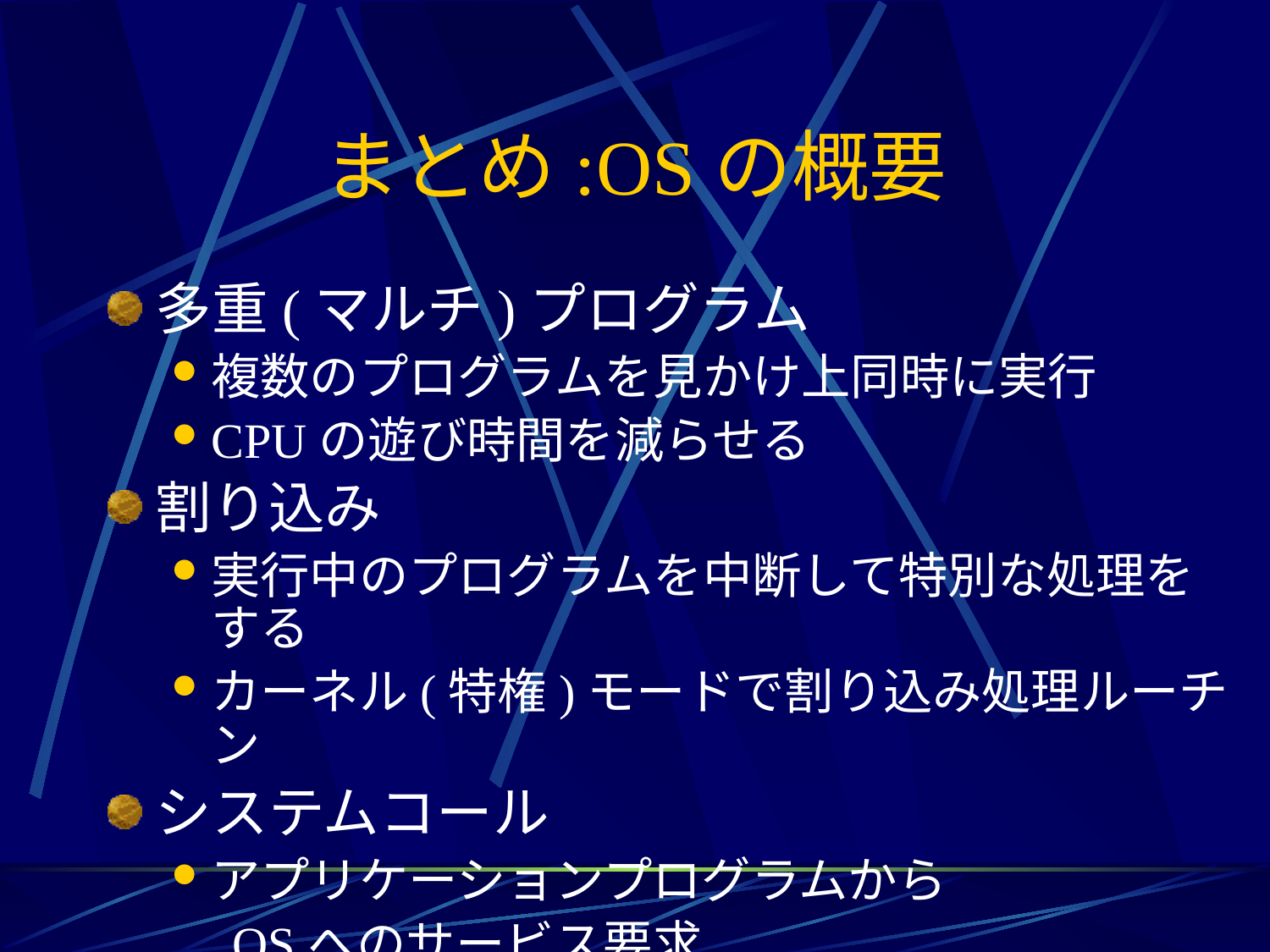

# まとめ:OSの概要
多重(マルチ)プログラム
複数のプログラムを見かけ上同時に実行
CPUの遊び時間を減らせる
割り込み
実行中のプログラムを中断して特別な処理をする
カーネル(特権)モードで割り込み処理ルーチン
システムコール
アプリケーションプログラムから
　OSへのサービス要求